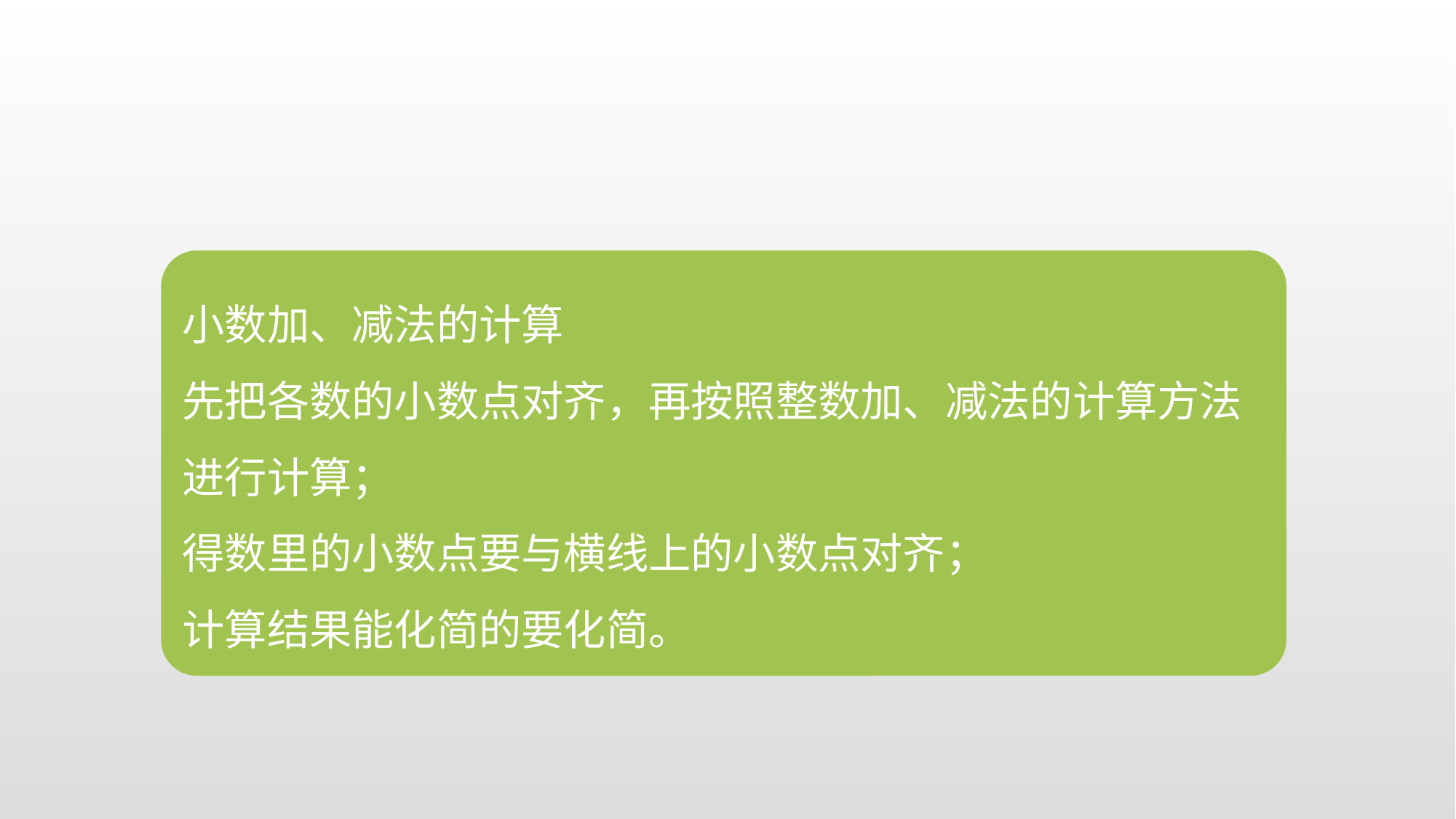

小数加、减法的计算
先把各数的小数点对齐，再按照整数加、减法的计算方法进行计算；
得数里的小数点要与横线上的小数点对齐；
计算结果能化简的要化简。